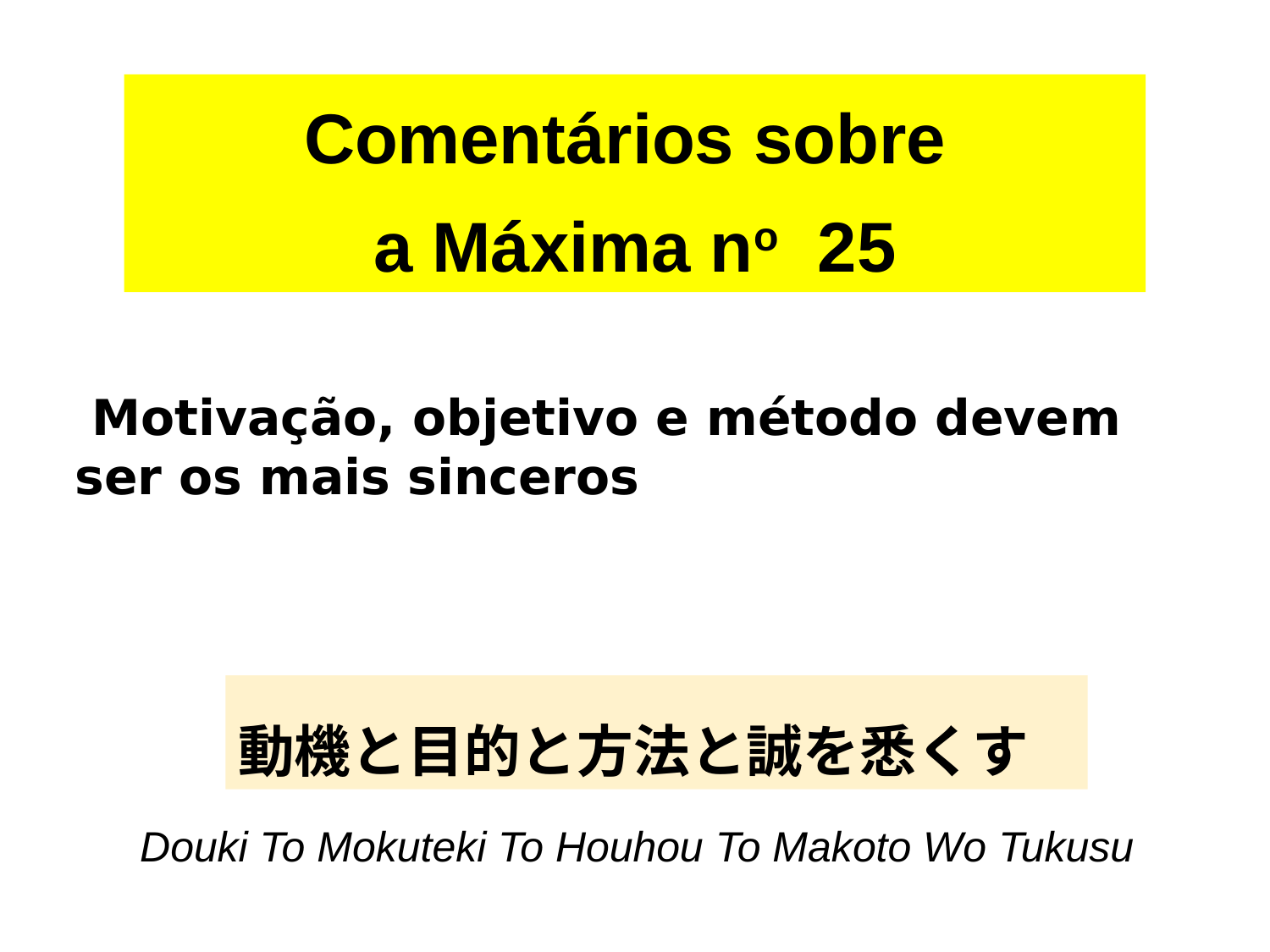

Comentários sobre
a Máxima no  25
 Motivação, objetivo e método devem ser os mais sinceros

動機と目的と方法と誠を悉くす
Douki To Mokuteki To Houhou To Makoto Wo Tukusu